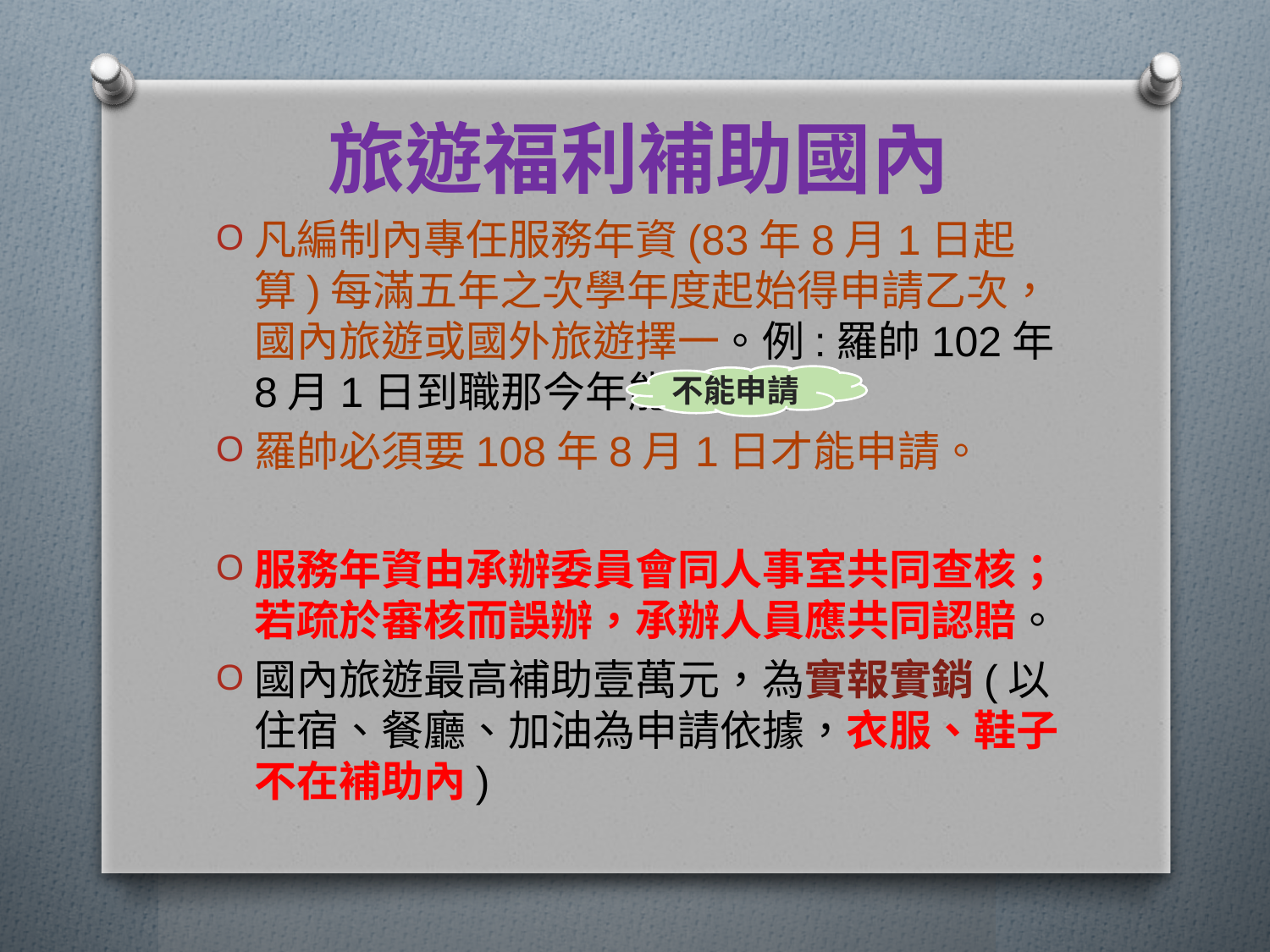

# 旅遊福利補助國內
凡編制內專任服務年資(83年8月1日起算)每滿五年之次學年度起始得申請乙次，國內旅遊或國外旅遊擇一。例:羅帥102年8月1日到職那今年能申請嗎?
羅帥必須要108年8月1日才能申請。

服務年資由承辦委員會同人事室共同查核；若疏於審核而誤辦，承辦人員應共同認賠。
國內旅遊最高補助壹萬元，為實報實銷(以住宿、餐廳、加油為申請依據，衣服、鞋子不在補助內)

不能申請